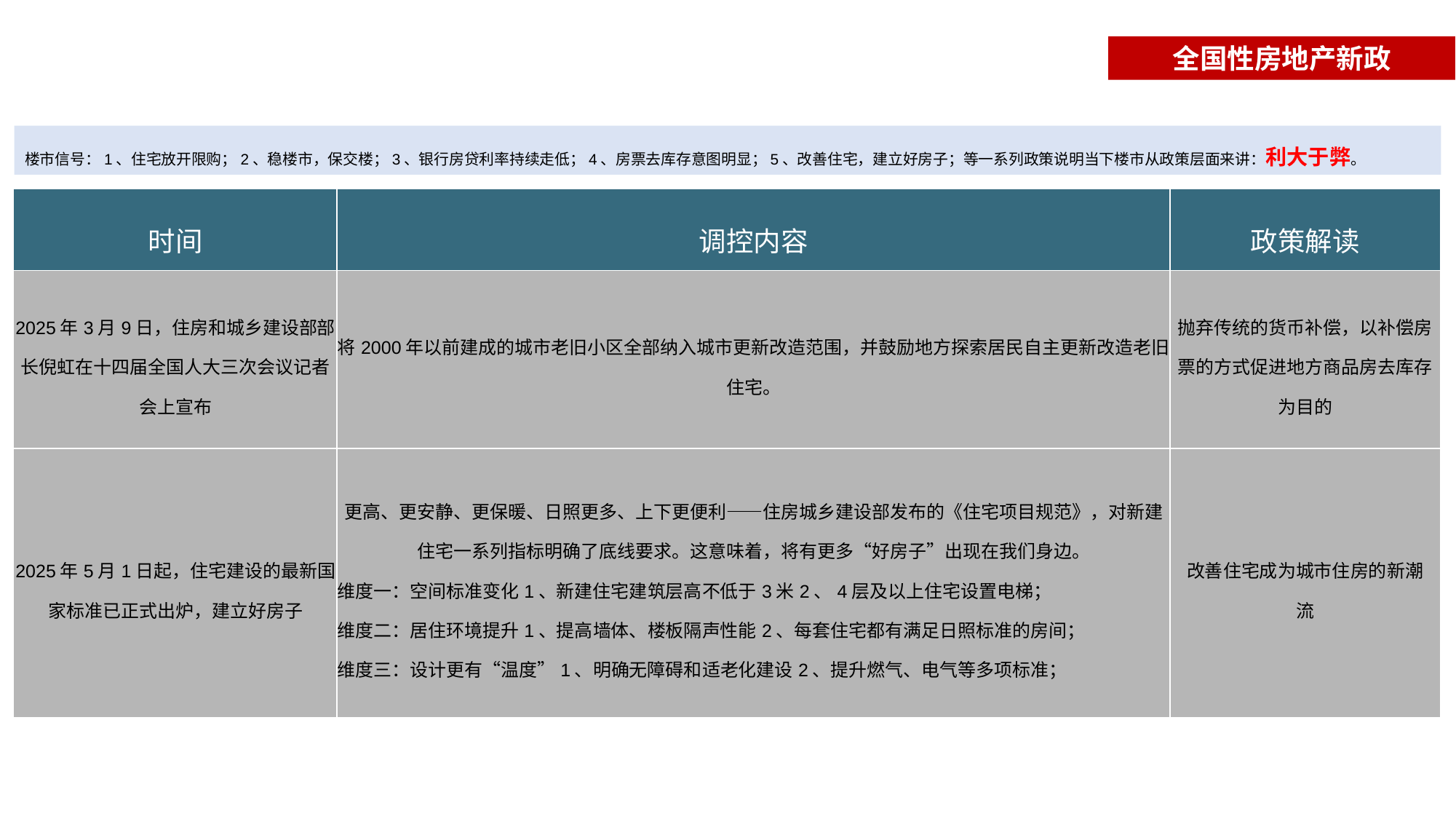

全国性房地产新政
楼市信号：1、住宅放开限购；2、稳楼市，保交楼；3、银行房贷利率持续走低；4、房票去库存意图明显；5、改善住宅，建立好房子；等一系列政策说明当下楼市从政策层面来讲：利大于弊。
| 时间 | 调控内容 | 政策解读 |
| --- | --- | --- |
| 2025年3月9日，住房和城乡建设部部长倪虹在十四届全国人大三次会议记者会上宣布 | 将2000年以前建成的城市老旧小区全部纳入城市更新改造范围，并鼓励地方探索居民自主更新改造老旧住宅。 | 抛弃传统的货币补偿，以补偿房票的方式促进地方商品房去库存为目的 |
| 2025年5月1日起，住宅建设的最新国家标准已正式出炉，建立好房子 | 更高、更安静、更保暖、日照更多、上下更便利——住房城乡建设部发布的《住宅项目规范》，对新建住宅一系列指标明确了底线要求。这意味着，将有更多“好房子”出现在我们身边。 维度一：空间标准变化1、新建住宅建筑层高不低于3米2、4层及以上住宅设置电梯； 维度二：居住环境提升1、提高墙体、楼板隔声性能2、每套住宅都有满足日照标准的房间； 维度三：设计更有“温度”1、明确无障碍和适老化建设2、提升燃气、电气等多项标准； | 改善住宅成为城市住房的新潮流 |